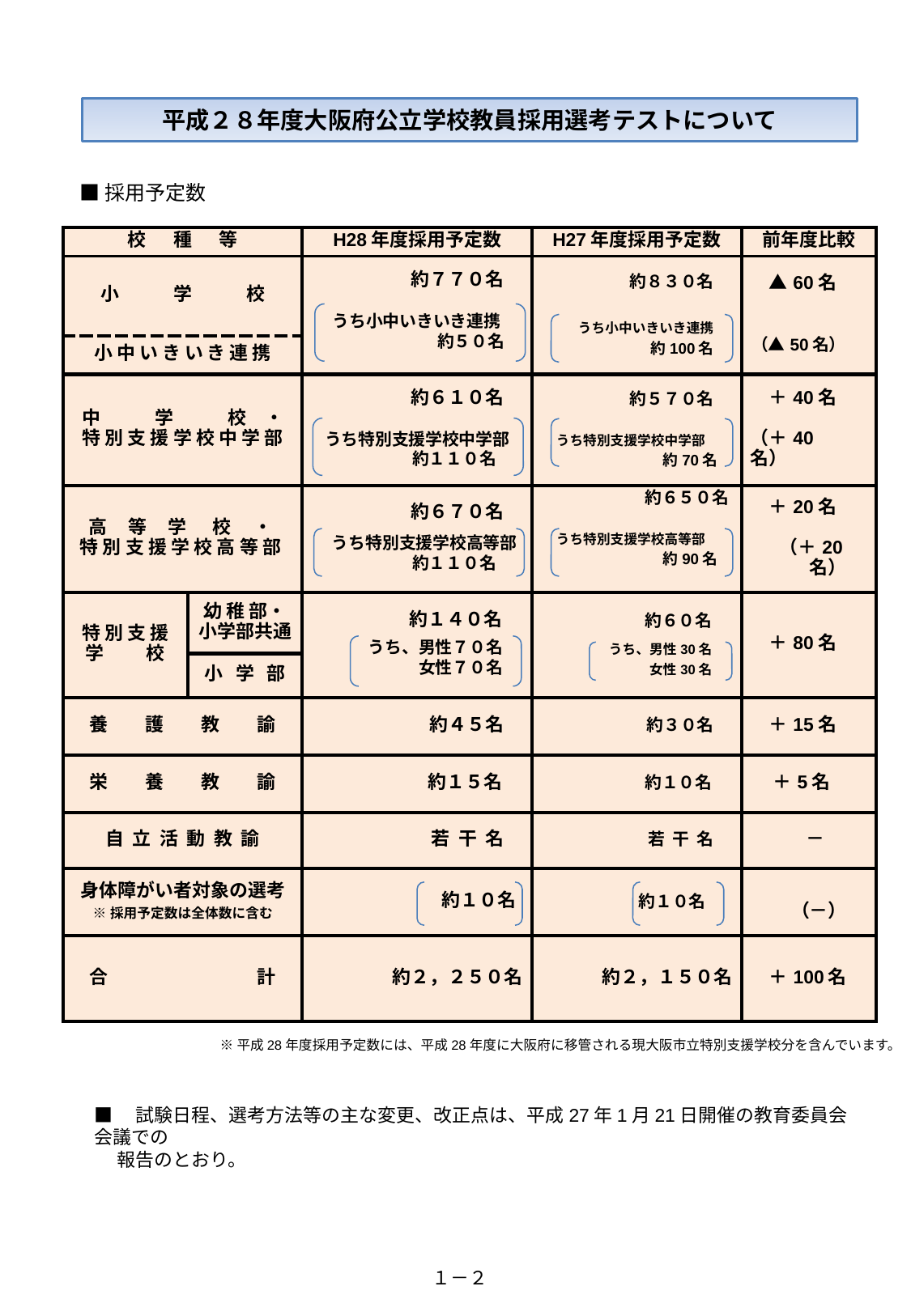

平成２８年度大阪府公立学校教員採用選考テストについて
■採用予定数
| 校 　 種 　 等 |  | H28年度採用予定数 | H27年度採用予定数 | 前年度比較 |
| --- | --- | --- | --- | --- |
| 小　 　学　 　校 |  | 約７７０名 うち小中いきいき連携 約５０名 | 約８３０名 　うち小中いきいき連携 　　　　　約100名 | ▲60名 （▲50名） |
| 小中いきいき連携 |  |  |  |  |
| 中 　 　 学 　　 校　・ 特 別 支 援 学 校 中 学 部 |  | 約６１０名 うち特別支援学校中学部 　　　　　　約１１０名 | 約５７０名 　うち特別支援学校中学部 　　　　　　　　約70名 | ＋40名 （＋40名） |
| 高 等 学 校　 ・ 特 別 支 援 学 校 高 等 部 |  | 約６７０名 　 うち特別支援学校高等部 　　　　　　約１１０名 | 約６５０名 　うち特別支援学校高等部 　　　　　　　　約90名 | ＋20名 （＋20名） |
| 特 別 支 援 学 校 | 幼 稚 部・ 小学部共通 | 約１４０名 うち、男性７０名 女性７０名 | 約６０名 うち、男性30名 女性30名 | ＋80名 |
|  | 小 学 部 |  |  |  |
| 養　　護　　教　　諭 |  | 約４５名 | 約３０名 | ＋15名 |
| 栄　　養　　教　　諭 |  | 約１５名 | 約１０名 | ＋5名 |
| 自 立 活 動 教 諭 |  | 若 干 名 | 若 干 名 | － |
| 身体障がい者対象の選考 ※採用予定数は全体数に含む |  | 約１０名 | 約１０名 | （－） |
| 合　　　　　　　　計 |  | 約２，２５０名 | 約２，１５０名 | ＋100名 |

※平成28年度採用予定数には、平成28年度に大阪府に移管される現大阪市立特別支援学校分を含んでいます。
■　試験日程、選考方法等の主な変更、改正点は、平成27年1月21日開催の教育委員会会議での
　 報告のとおり。
１－２